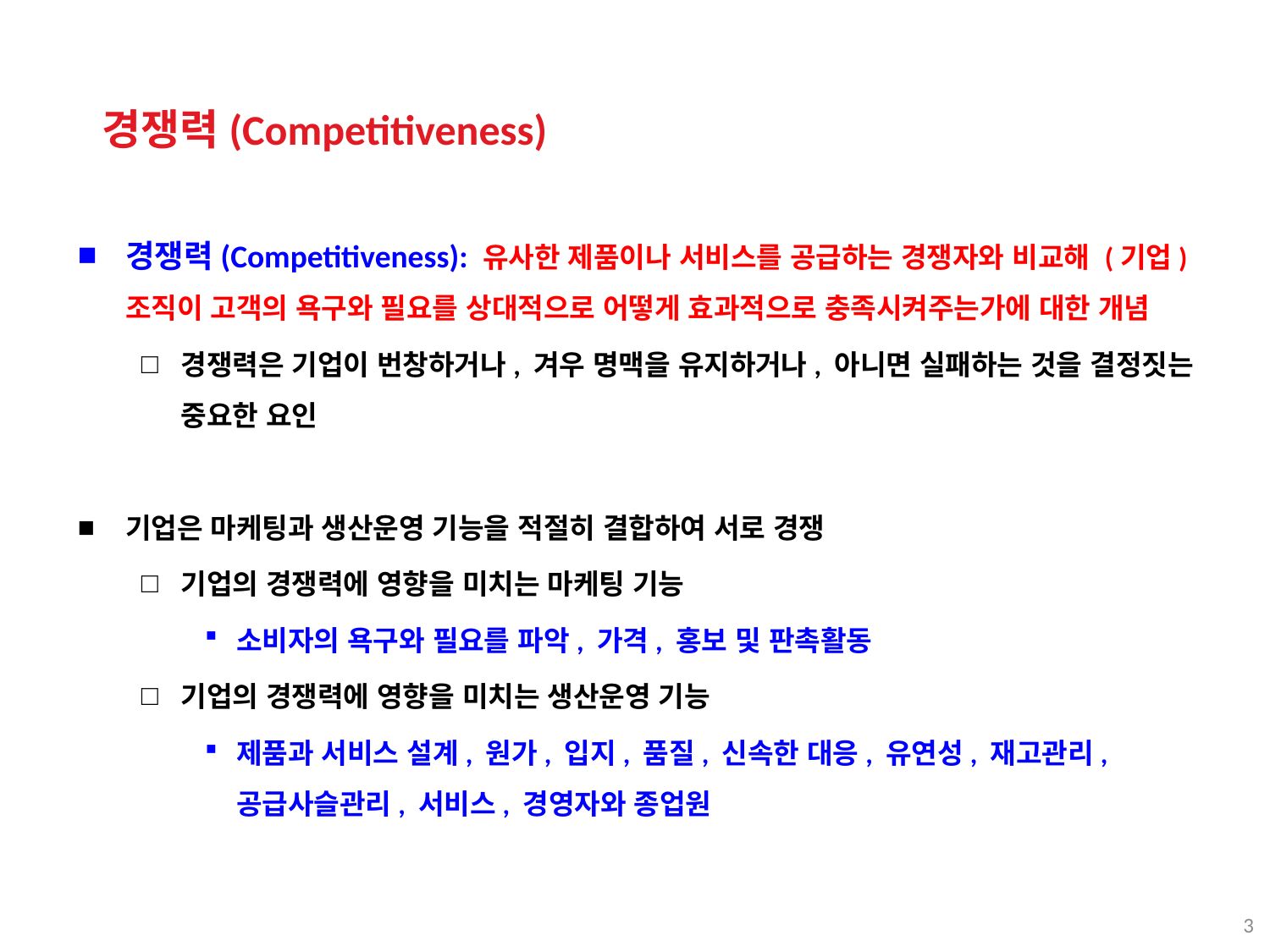

경쟁력(Competitiveness)
경쟁력(Competitiveness): 유사한 제품이나 서비스를 공급하는 경쟁자와 비교해 (기업)조직이 고객의 욕구와 필요를 상대적으로 어떻게 효과적으로 충족시켜주는가에 대한 개념
경쟁력은 기업이 번창하거나, 겨우 명맥을 유지하거나, 아니면 실패하는 것을 결정짓는 중요한 요인

기업은 마케팅과 생산운영 기능을 적절히 결합하여 서로 경쟁
기업의 경쟁력에 영향을 미치는 마케팅 기능
소비자의 욕구와 필요를 파악, 가격, 홍보 및 판촉활동
기업의 경쟁력에 영향을 미치는 생산운영 기능
제품과 서비스 설계, 원가, 입지, 품질, 신속한 대응, 유연성, 재고관리, 공급사슬관리, 서비스, 경영자와 종업원

3